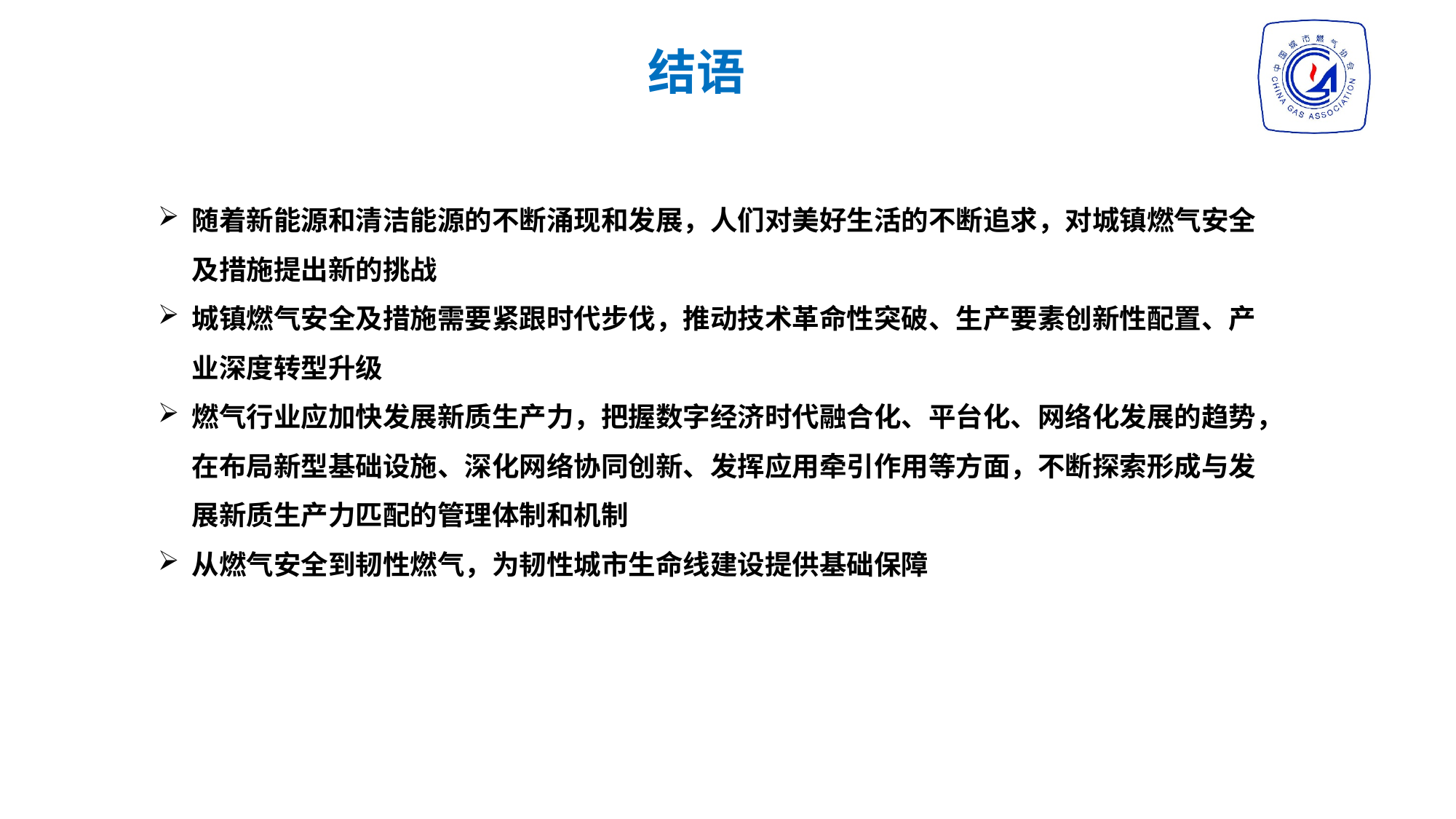

结语
随着新能源和清洁能源的不断涌现和发展，人们对美好生活的不断追求，对城镇燃气安全及措施提出新的挑战
城镇燃气安全及措施需要紧跟时代步伐，推动技术革命性突破、生产要素创新性配置、产业深度转型升级
燃气行业应加快发展新质生产力，把握数字经济时代融合化、平台化、网络化发展的趋势，在布局新型基础设施、深化网络协同创新、发挥应用牵引作用等方面，不断探索形成与发展新质生产力匹配的管理体制和机制
从燃气安全到韧性燃气，为韧性城市生命线建设提供基础保障